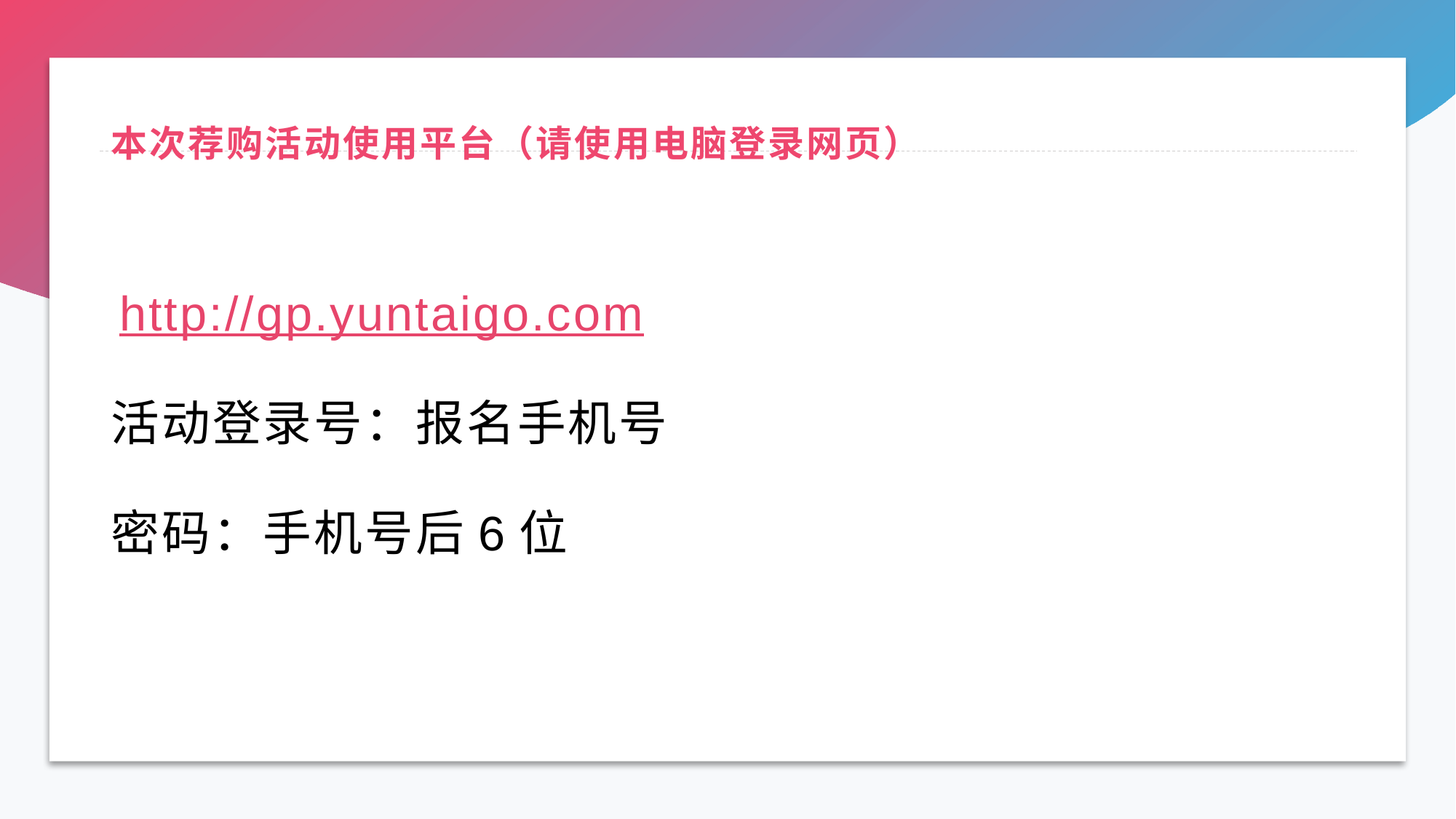

# 本次荐购活动使用平台（请使用电脑登录网页）
 http://gp.yuntaigo.com
活动登录号：报名手机号
密码：手机号后6位